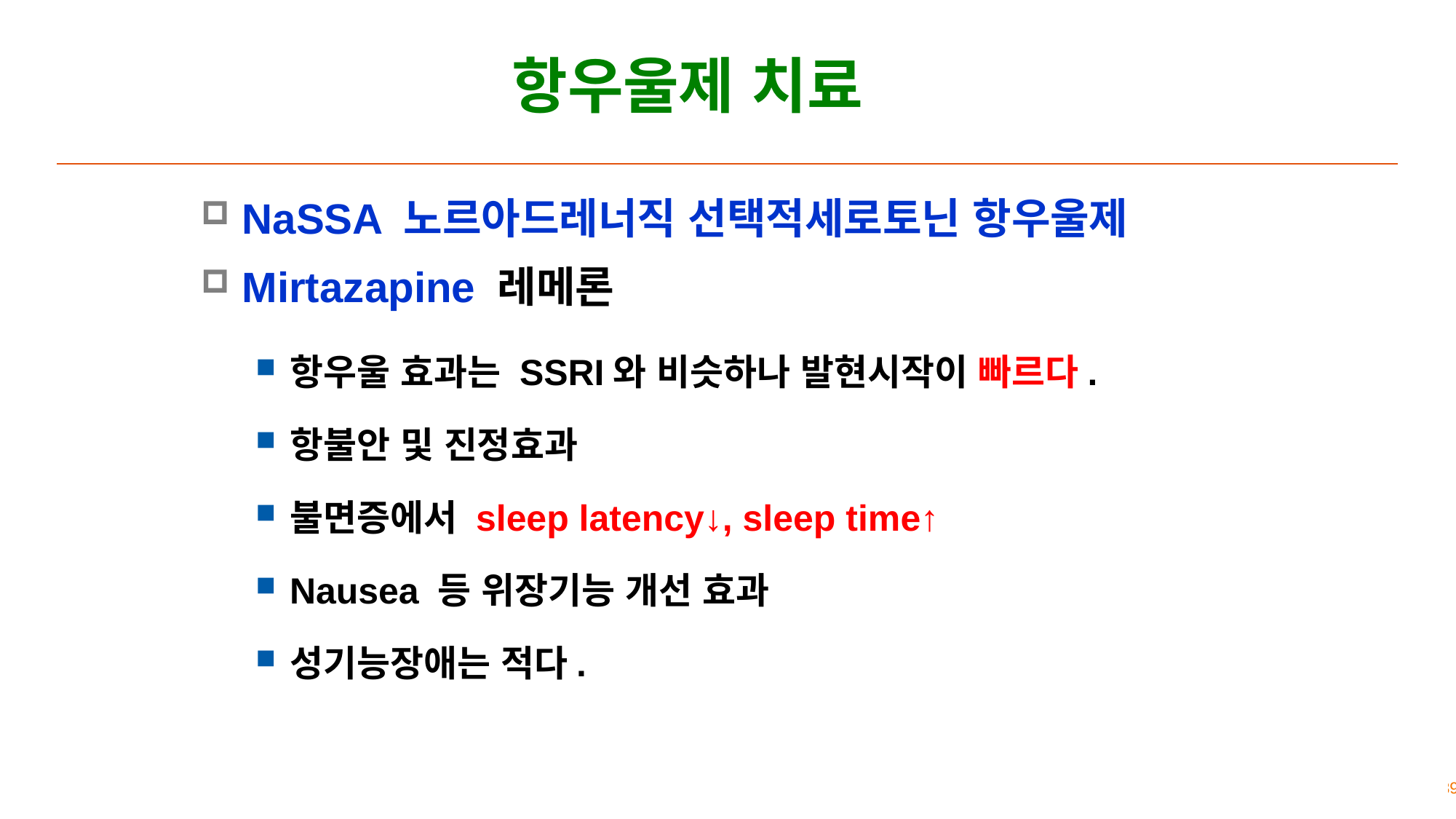

# 항우울제 치료
NaSSA 노르아드레너직 선택적세로토닌 항우울제
Mirtazapine 레메론
항우울 효과는 SSRI와 비슷하나 발현시작이 빠르다.
항불안 및 진정효과
불면증에서 sleep latency↓, sleep time↑
Nausea 등 위장기능 개선 효과
성기능장애는 적다.